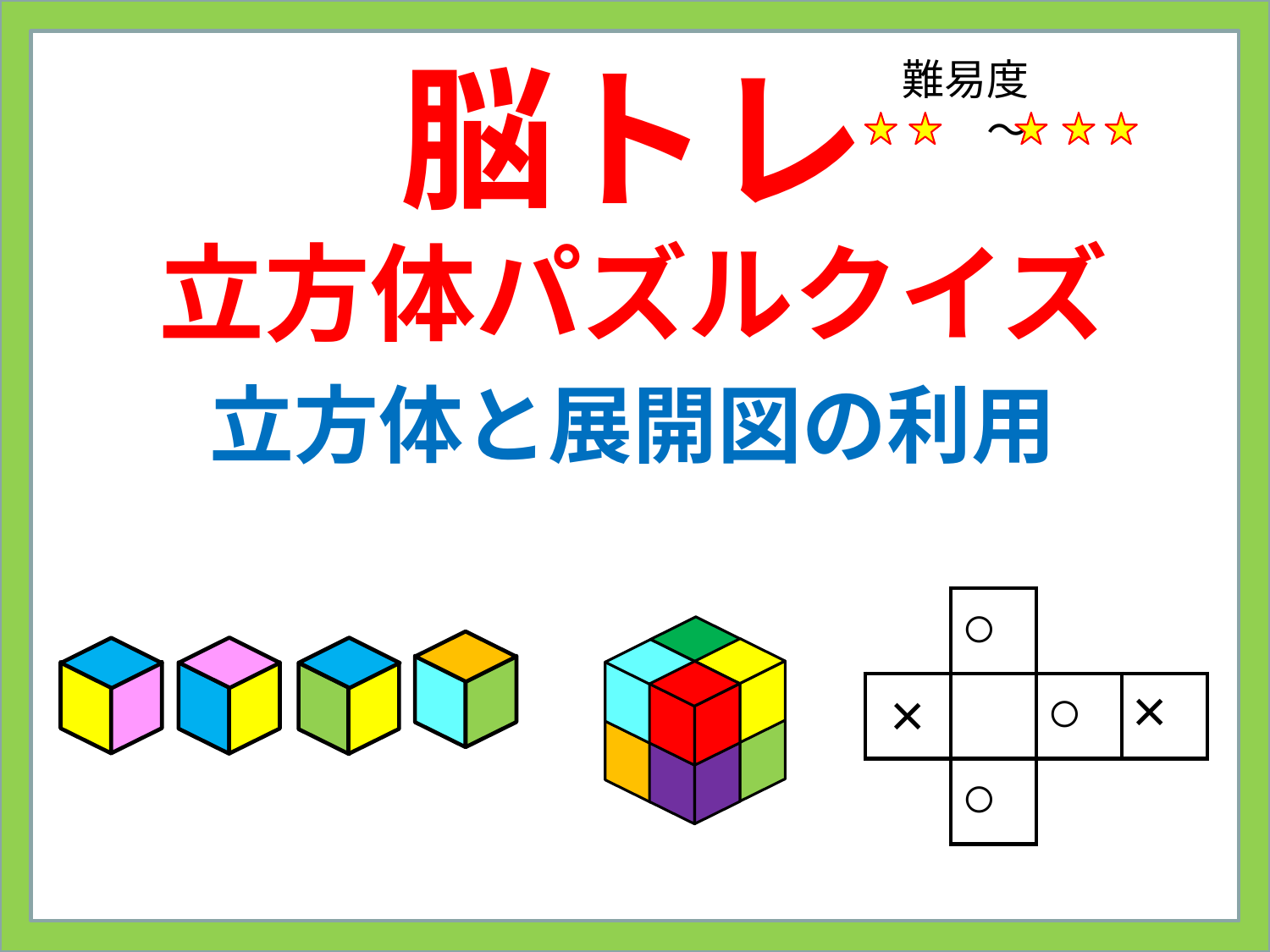

# 脳トレ 立方体パズルクイズ
難易度
　　～

立方体と展開図の利用
|  | ○ |  |  |
| --- | --- | --- | --- |
| × |  | ○ | × |
|  | ○ |  |  |